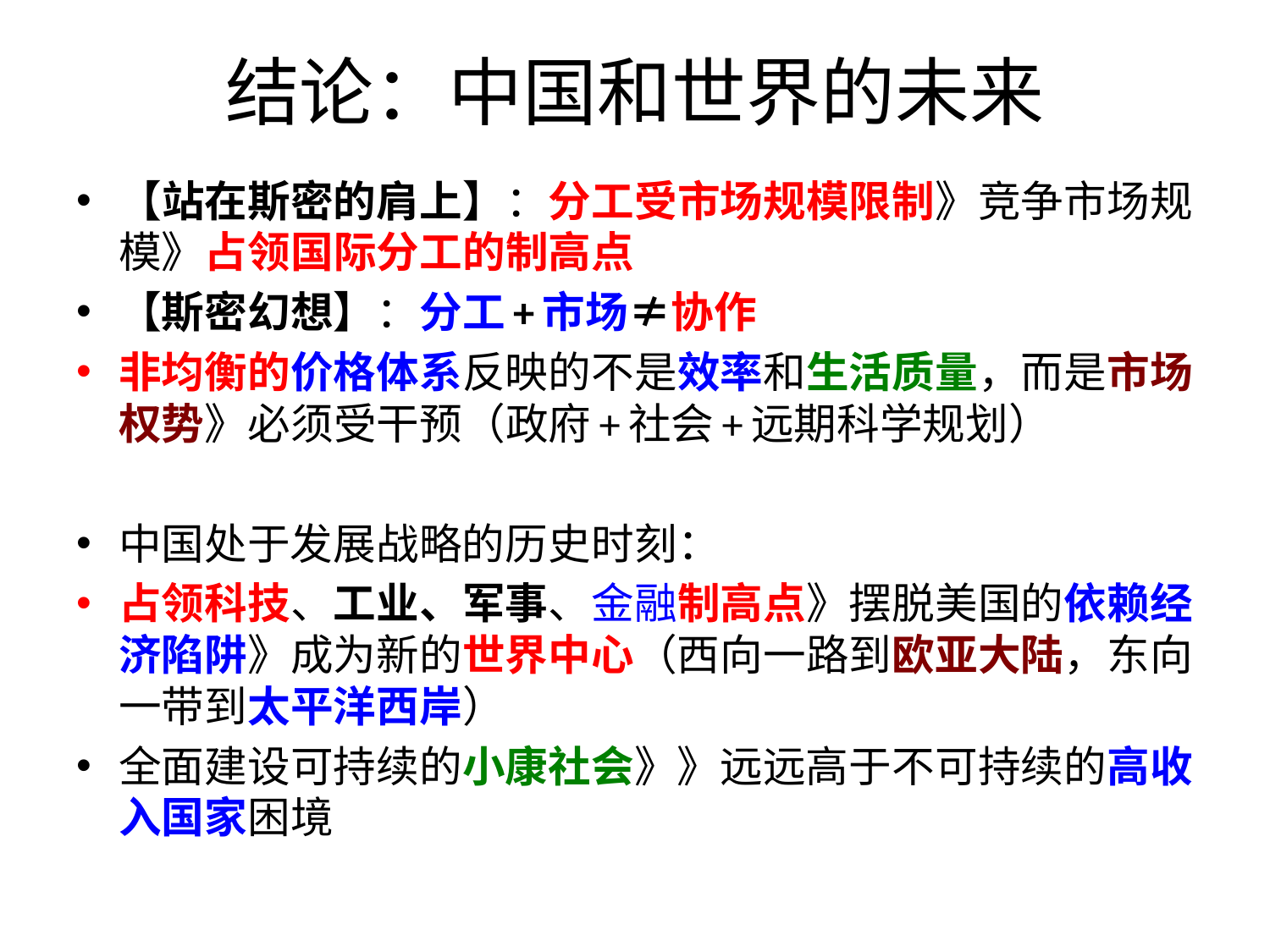

# 结论：中国和世界的未来
【站在斯密的肩上】：分工受市场规模限制》竞争市场规模》占领国际分工的制高点
【斯密幻想】：分工+市场≠协作
非均衡的价格体系反映的不是效率和生活质量，而是市场权势》必须受干预（政府+社会+远期科学规划）

中国处于发展战略的历史时刻：
占领科技、工业、军事、金融制高点》摆脱美国的依赖经济陷阱》成为新的世界中心（西向一路到欧亚大陆，东向一带到太平洋西岸）
全面建设可持续的小康社会》》远远高于不可持续的高收入国家困境